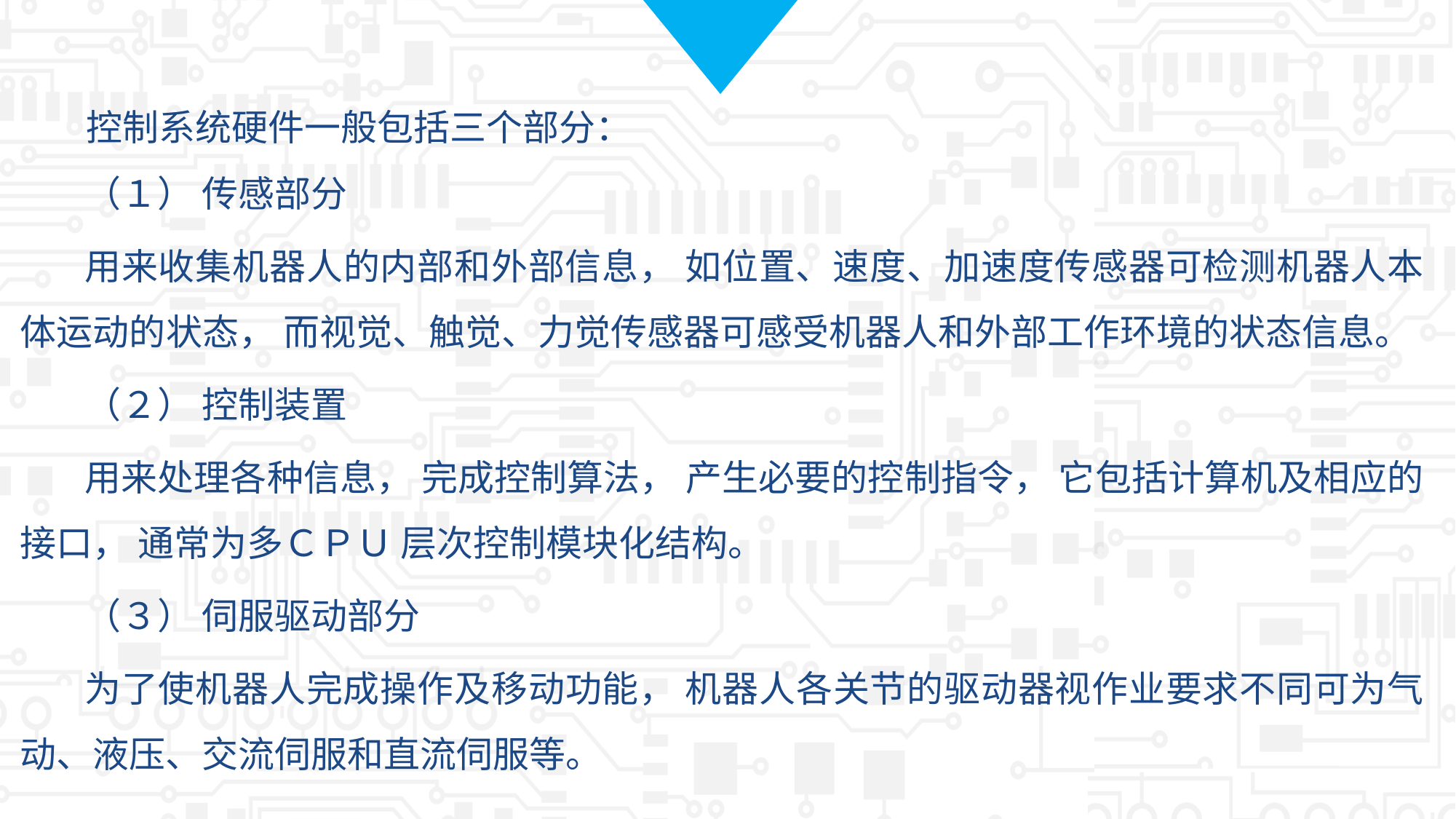

控制系统硬件一般包括三个部分：
（１） 传感部分
用来收集机器人的内部和外部信息， 如位置、速度、加速度传感器可检测机器人本体运动的状态， 而视觉、触觉、力觉传感器可感受机器人和外部工作环境的状态信息。
（２） 控制装置
用来处理各种信息， 完成控制算法， 产生必要的控制指令， 它包括计算机及相应的接口， 通常为多ＣＰＵ 层次控制模块化结构。
（３） 伺服驱动部分
为了使机器人完成操作及移动功能， 机器人各关节的驱动器视作业要求不同可为气动、液压、交流伺服和直流伺服等。